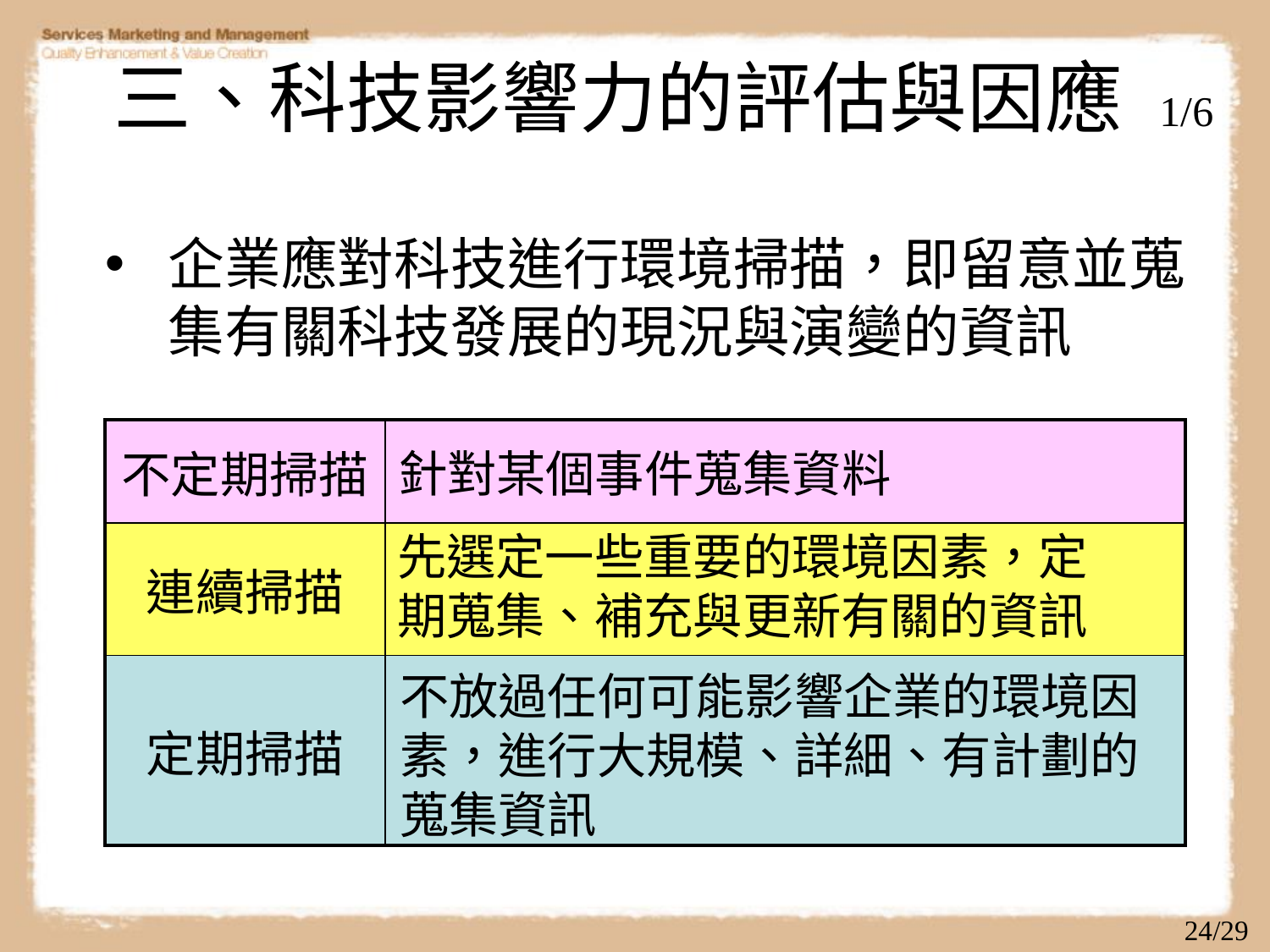

# 三、科技影響力的評估與因應 1/6
企業應對科技進行環境掃描，即留意並蒐集有關科技發展的現況與演變的資訊
| 不定期掃描 |  |
| --- | --- |
| 連續掃描 |  |
| 定期掃描 |  |
針對某個事件蒐集資料
先選定一些重要的環境因素，定期蒐集、補充與更新有關的資訊
不放過任何可能影響企業的環境因素，進行大規模、詳細、有計劃的蒐集資訊